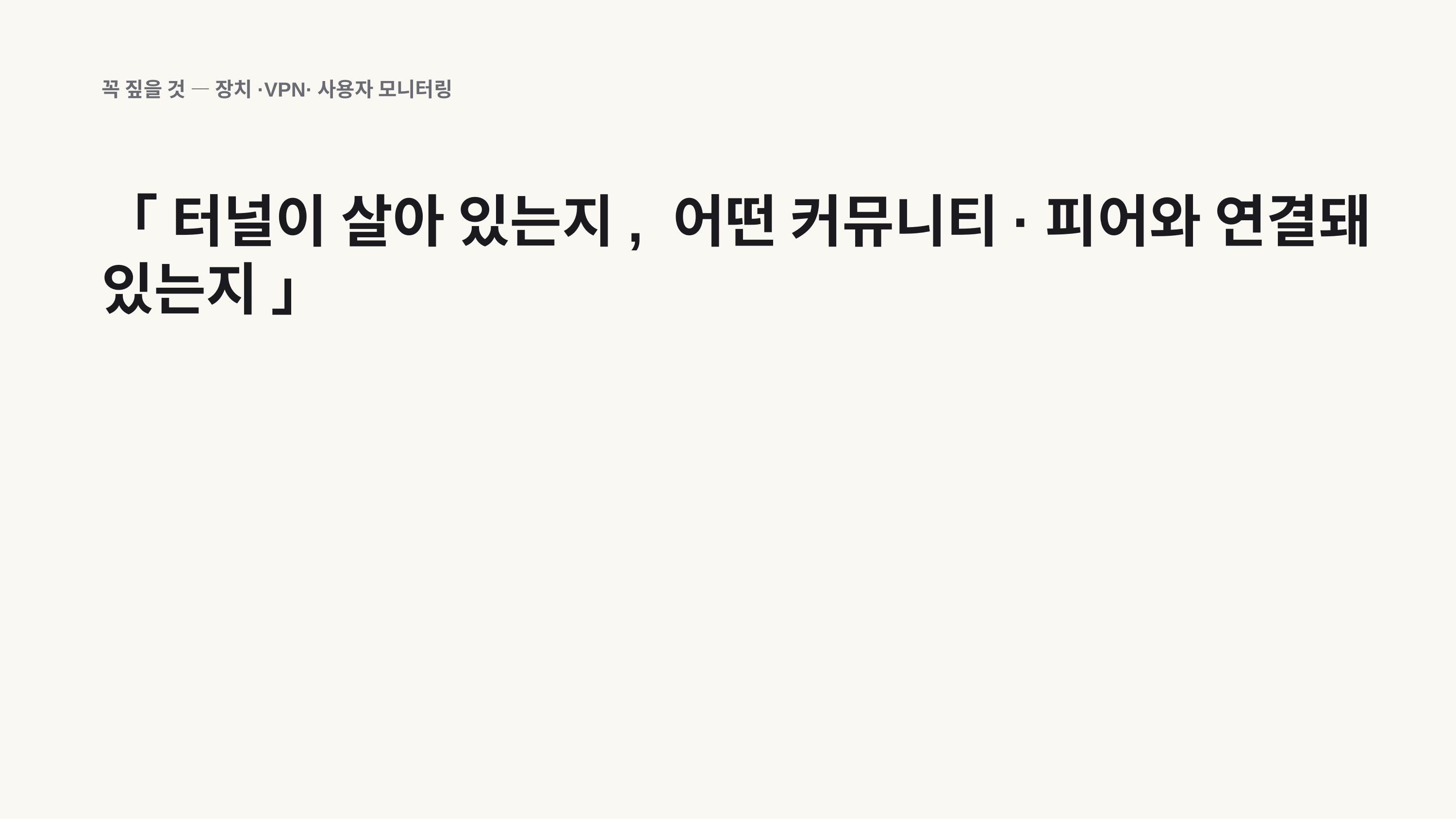

꼭 짚을 것 — 장치·VPN·사용자 모니터링
「 터널이 살아 있는지, 어떤 커뮤니티·피어와 연결돼 있는지 」